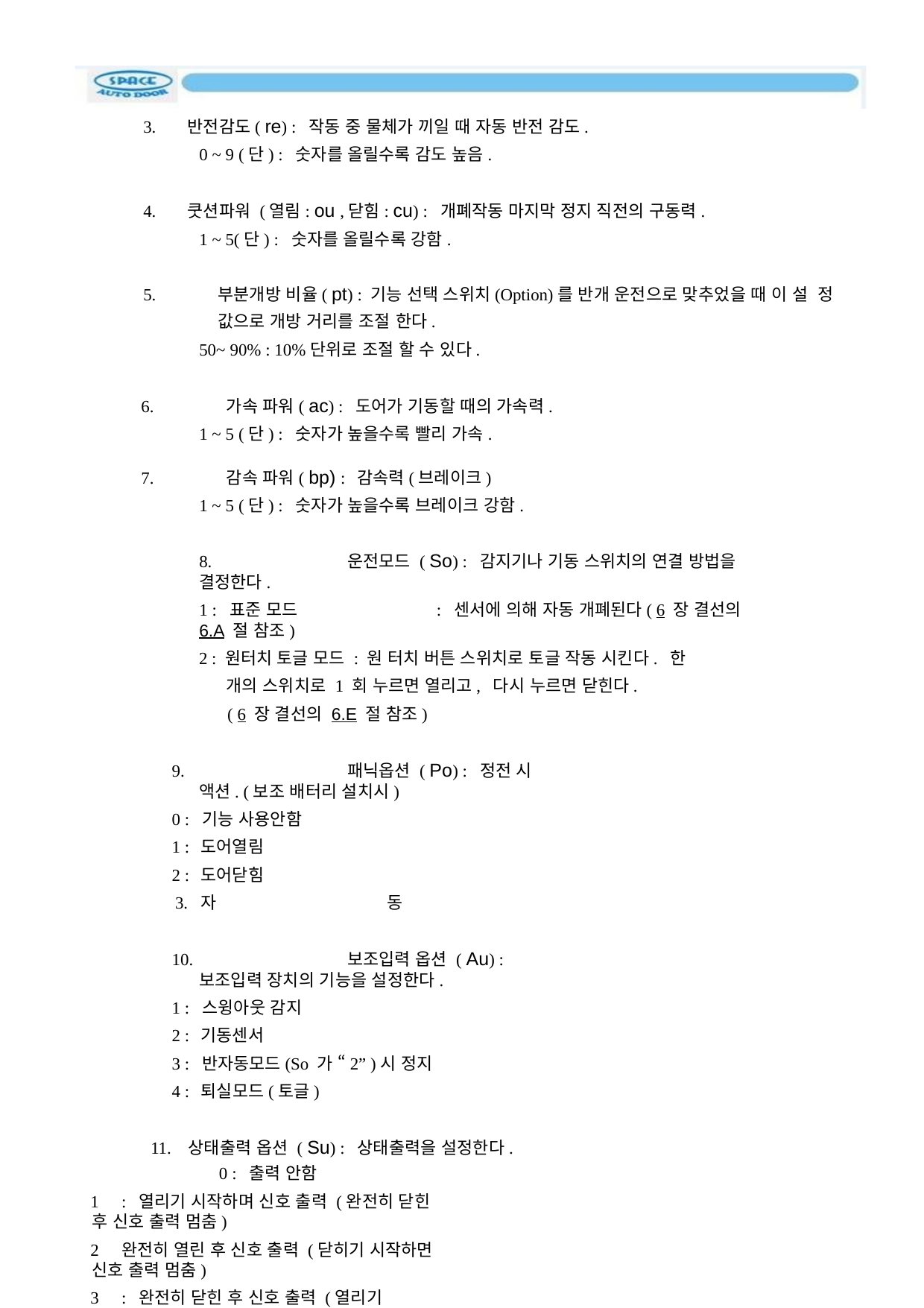

3.	반전감도( re) :  작동 중 물체가 끼일 때 자동 반전 감도.
0 ~ 9 (단) :  숫자를 올릴수록 감도 높음.

4.	쿳션파워 (열림: ou ,닫힘: cu) :  개폐작동 마지막 정지 직전의 구동력.
1 ~ 5(단) :  숫자를 올릴수록 강함.
부분개방 비율( pt) : 기능 선택 스위치(Option)를 반개 운전으로 맞추었을 때 이 설  정 값으로 개방 거리를 조절 한다.
50~ 90% : 10%단위로 조절 할 수 있다.
5.
가속 파워( ac) :  도어가 기동할 때의 가속력.
1 ~ 5 (단) :  숫자가 높을수록 빨리 가속.
6.
감속 파워( bp) : 감속력(브레이크)
1 ~ 5 (단) :  숫자가 높을수록 브레이크 강함.
7.
8.	운전모드 ( So) :  감지기나 기동 스위치의 연결 방법을 결정한다.
1 :  표준 모드	:  센서에 의해 자동 개폐된다( 6 장 결선의 6.A 절 참조)
2 : 원터치 토글 모드 : 원 터치 버튼 스위치로 토글 작동 시킨다.  한 개의 스위치로 1 회 누르면 열리고,  다시 누르면 닫힌다.
( 6 장 결선의 6.E 절 참조)

9.	패닉옵션 ( Po) :  정전 시 액션. (보조 배터리 설치시)
0 :  기능 사용안함
1 : 도어열림
2 : 도어닫힘
3.  자	동

10.	보조입력 옵션 ( Au) :  보조입력 장치의 기능을 설정한다.
1 :  스윙아웃 감지
2 : 기동센서
3 :  반자동모드(So 가 “2” )시 정지
4 : 퇴실모드(토글)

11.   상태출력 옵션 ( Su) :  상태출력을 설정한다.
0 :  출력 안함
1	:  열리기 시작하며 신호 출력 (완전히 닫힌 후 신호 출력 멈춤)
2	완전히 열린 후 신호 출력 (닫히기 시작하면 신호 출력 멈춤)
3	:  완전히 닫힌 후 신호 출력 (열리기 시작하면 신호출력 멈춤)
4	닫힘 시작하면 신호 출력 (완전 닫힘 후 신호 출력 멈춤)